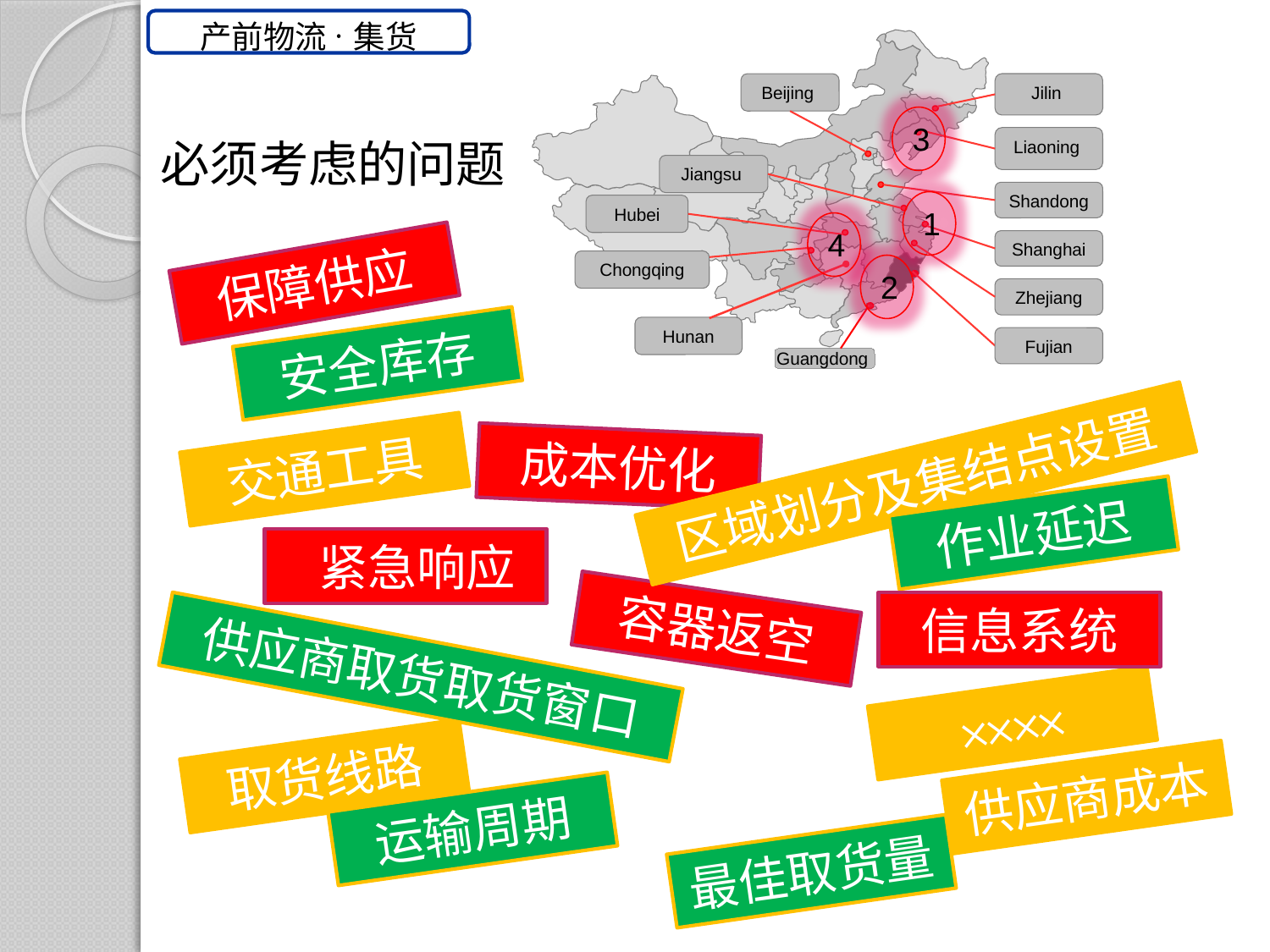

产前物流·集货

Jilin
Beijing

3

必须考虑的问题
Liaoning

Jiangsu

Shandong

1

Hubei

4

Shanghai

保障供应

Chongqing

2

Zhejiang

Hunan
安全库存
Fujian

Guangdong
成本优化
交通工具
区域划分及集结点设置
作业延迟
 紧急响应
容器返空
信息系统
供应商取货取货窗口
××××
取货线路
供应商成本
运输周期
最佳取货量